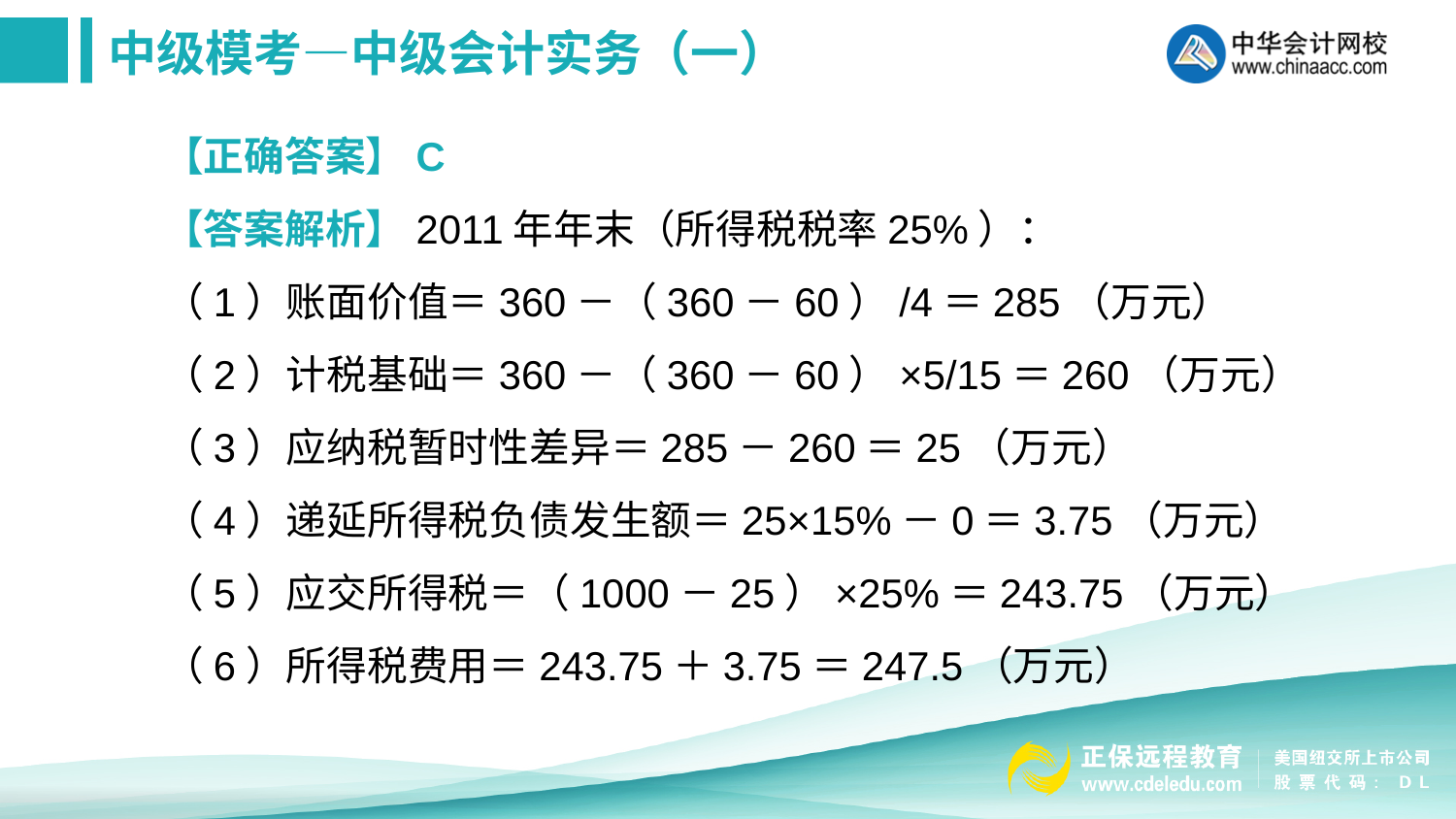

【正确答案】C
【答案解析】2011年年末（所得税税率25%）：
（1）账面价值＝360－（360－60）/4＝285（万元）
（2）计税基础＝360－（360－60）×5/15＝260（万元）
（3）应纳税暂时性差异＝285－260＝25（万元）
（4）递延所得税负债发生额＝25×15%－0＝3.75（万元）
（5）应交所得税＝（1000－25）×25%＝243.75（万元）
（6）所得税费用＝243.75＋3.75＝247.5（万元）